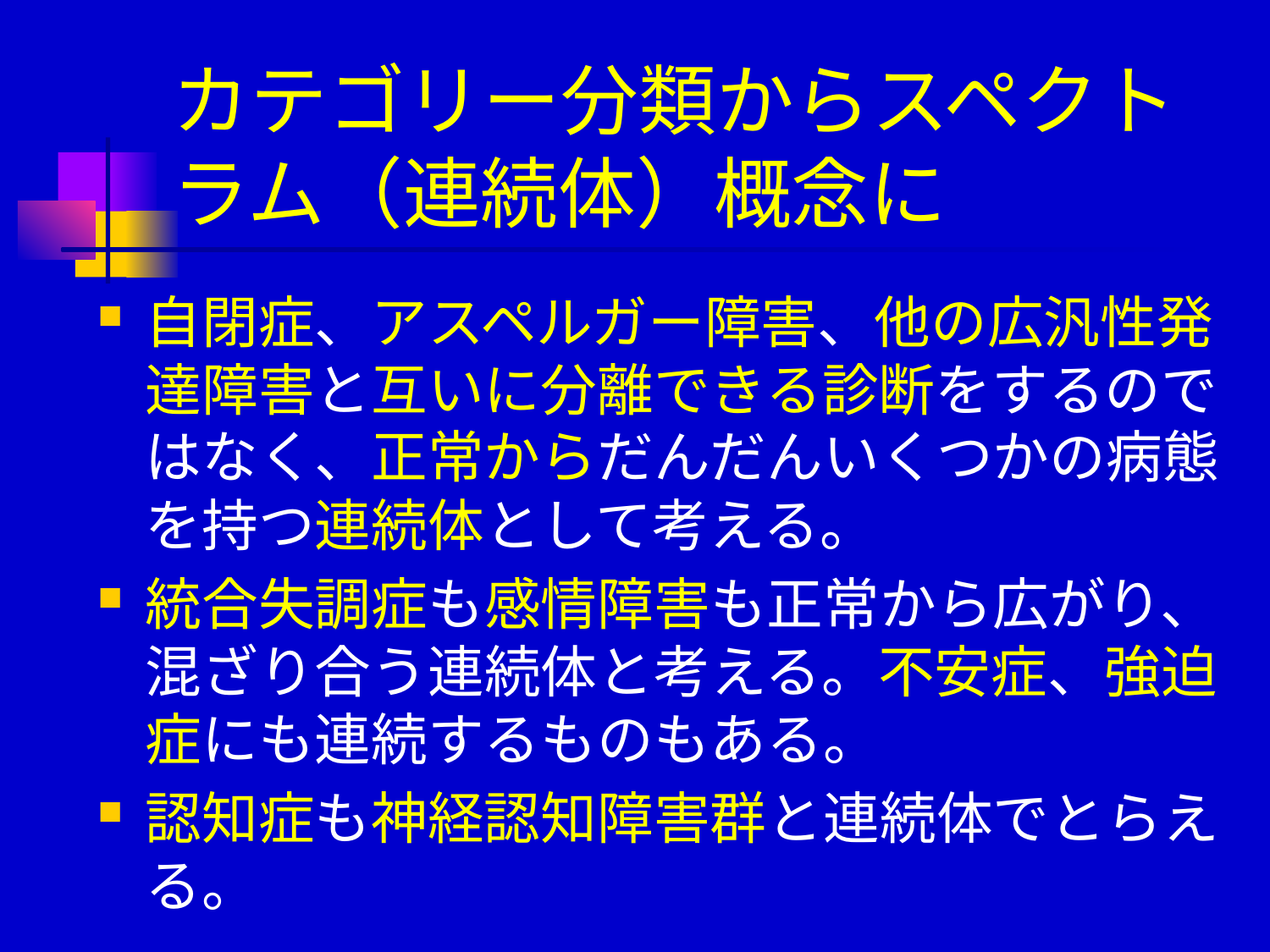

# カテゴリー分類からスペクトラム（連続体）概念に
自閉症、アスペルガー障害、他の広汎性発達障害と互いに分離できる診断をするのではなく、正常からだんだんいくつかの病態を持つ連続体として考える。
統合失調症も感情障害も正常から広がり、混ざり合う連続体と考える。不安症、強迫症にも連続するものもある。
認知症も神経認知障害群と連続体でとらえる。